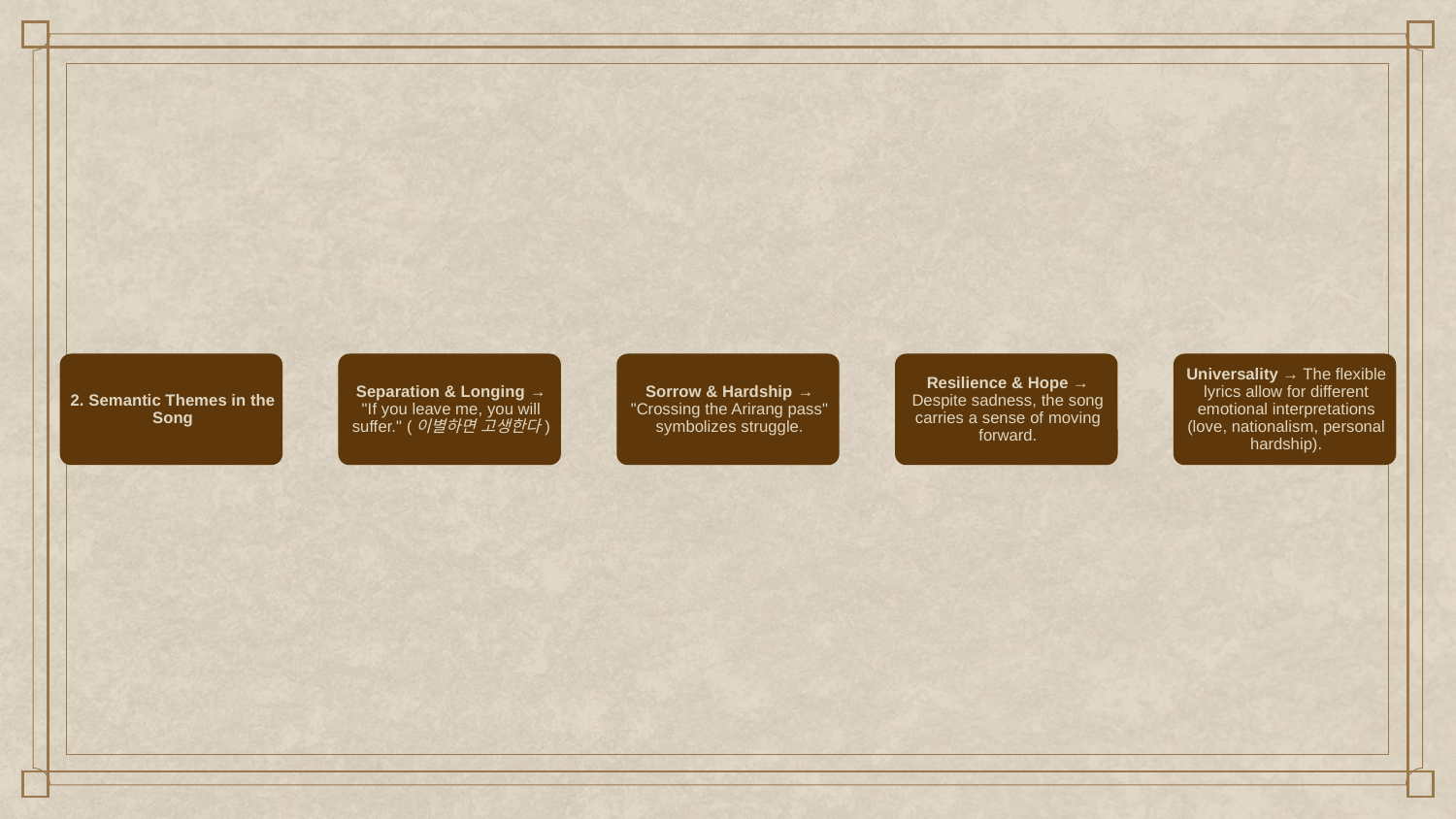

2. Semantic Themes in the Song
Separation & Longing → "If you leave me, you will suffer." (이별하면 고생한다)
Sorrow & Hardship → "Crossing the Arirang pass" symbolizes struggle.
Resilience & Hope → Despite sadness, the song carries a sense of moving forward.
Universality → The flexible lyrics allow for different emotional interpretations (love, nationalism, personal hardship).